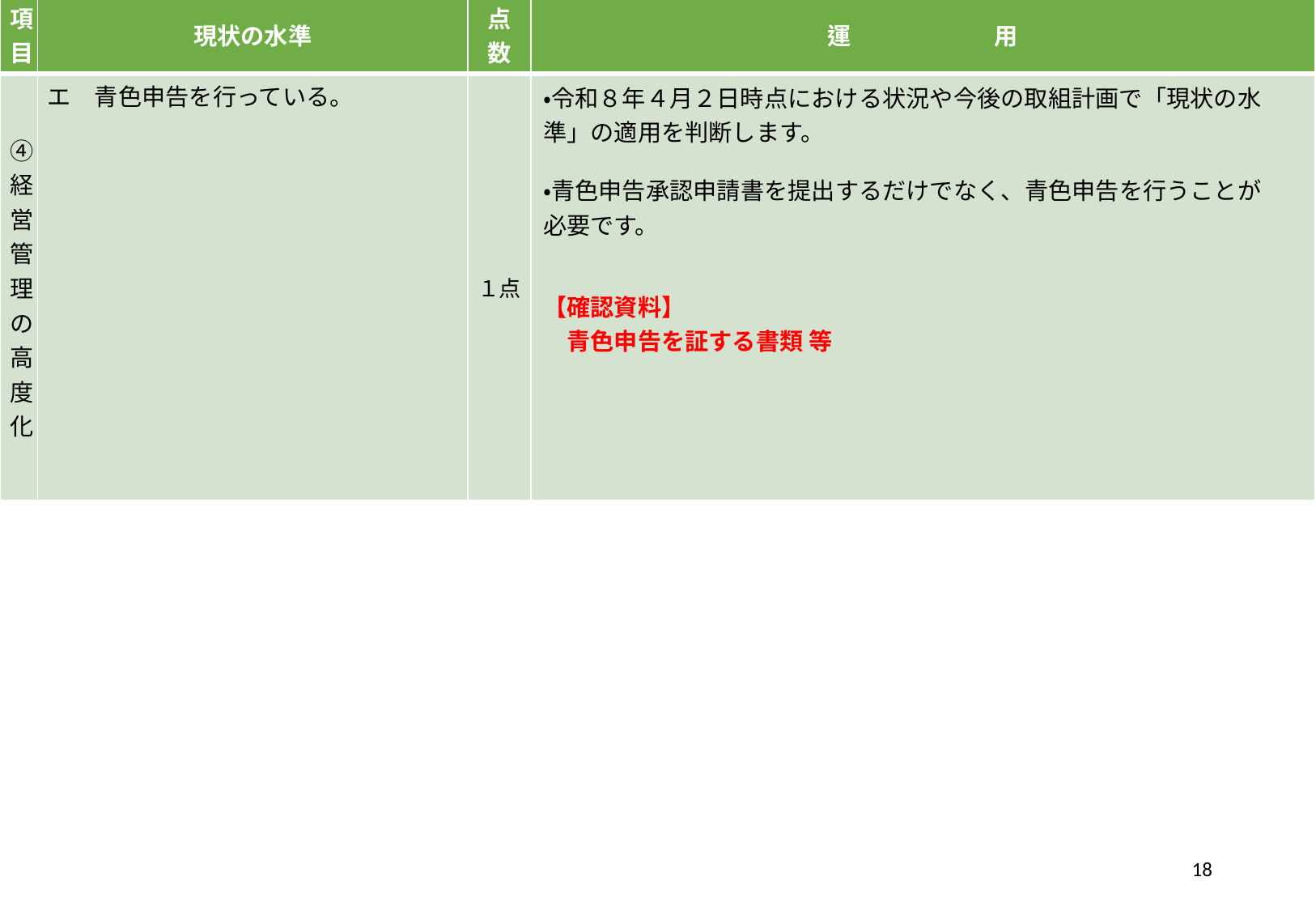

| 項目 | 現状の水準 | 点数 | 運　　　 　用 |
| --- | --- | --- | --- |
| ④経営管理の高度化 | エ　青色申告を行っている。 | １点 | ・令和８年４月２日時点における状況や今後の取組計画で「現状の水準」の適用を判断します。 ・青色申告承認申請書を提出するだけでなく、青色申告を行うことが 必要です。 【確認資料】　 　青色申告を証する書類 等 |
18